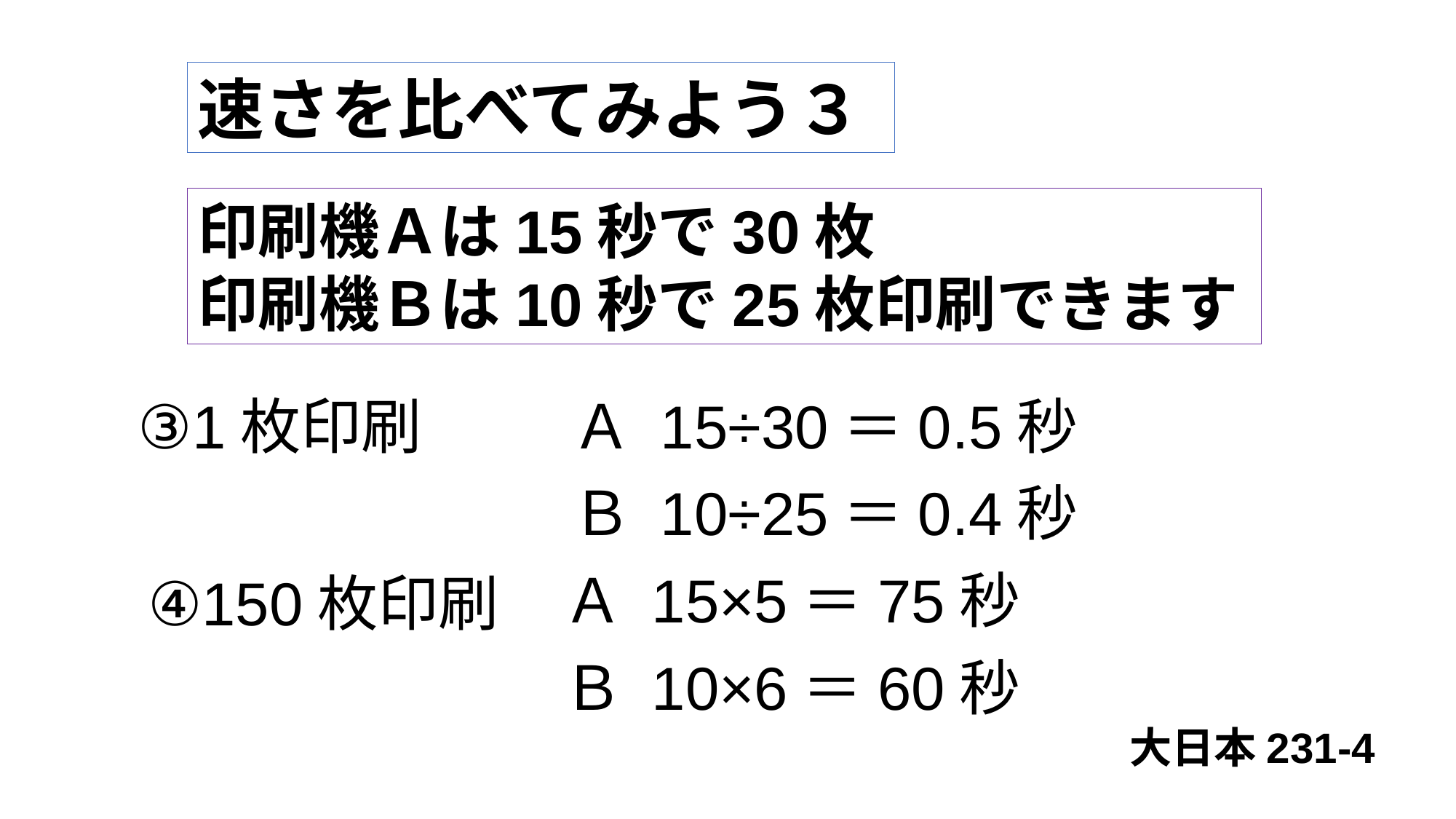

速さを比べてみよう３
印刷機Ａは15秒で30枚
印刷機Ｂは10秒で25枚印刷できます
③1枚印刷
Ａ 15÷30＝0.5秒
Ｂ 10÷25＝0.4秒
Ａ 15×5＝75秒
④150枚印刷
Ｂ 10×6＝60秒
大日本231-4